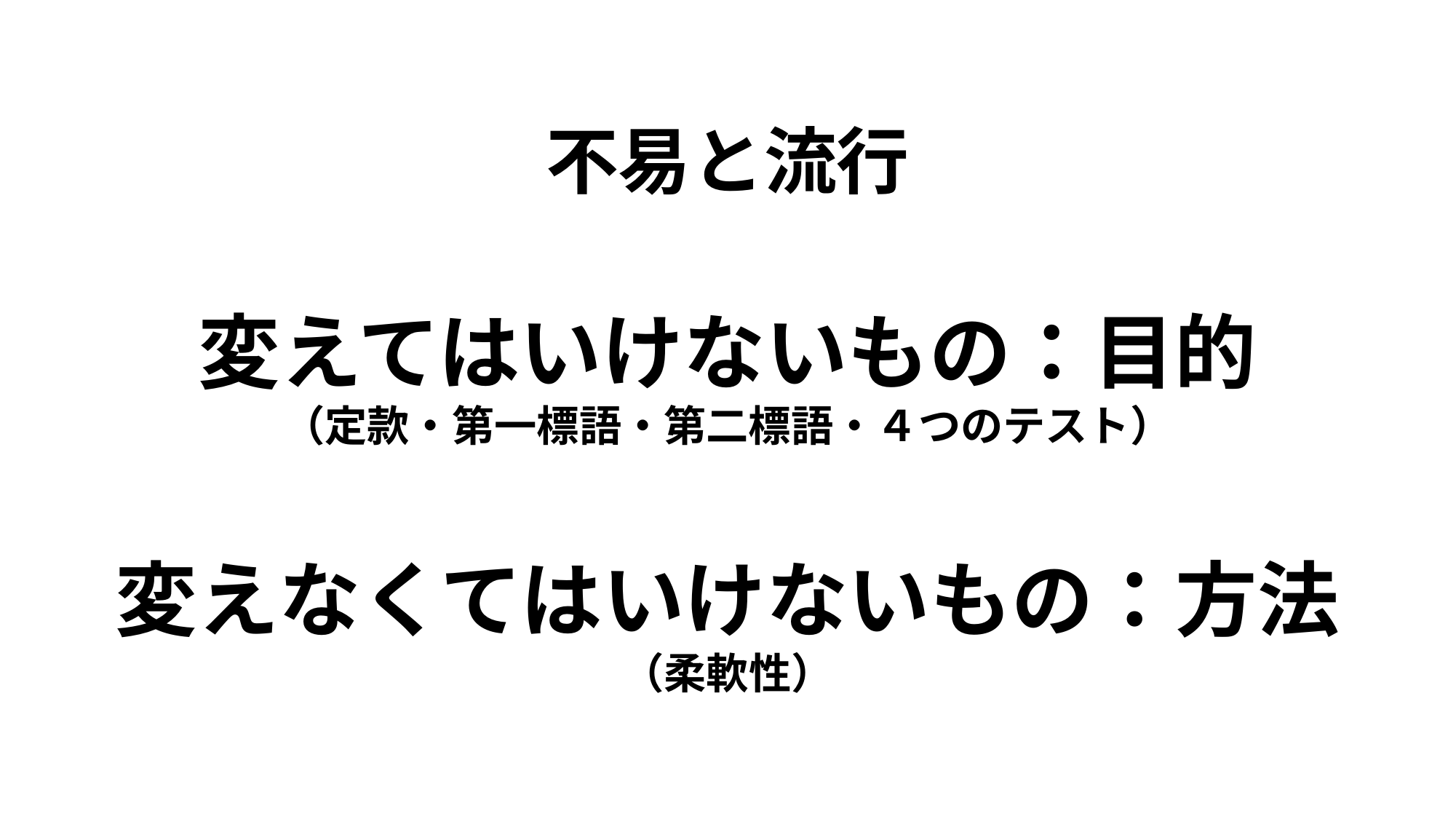

不易と流行

変えてはいけないもの：目的
（定款・第一標語・第二標語・４つのテスト）

変えなくてはいけないもの：方法
（柔軟性）